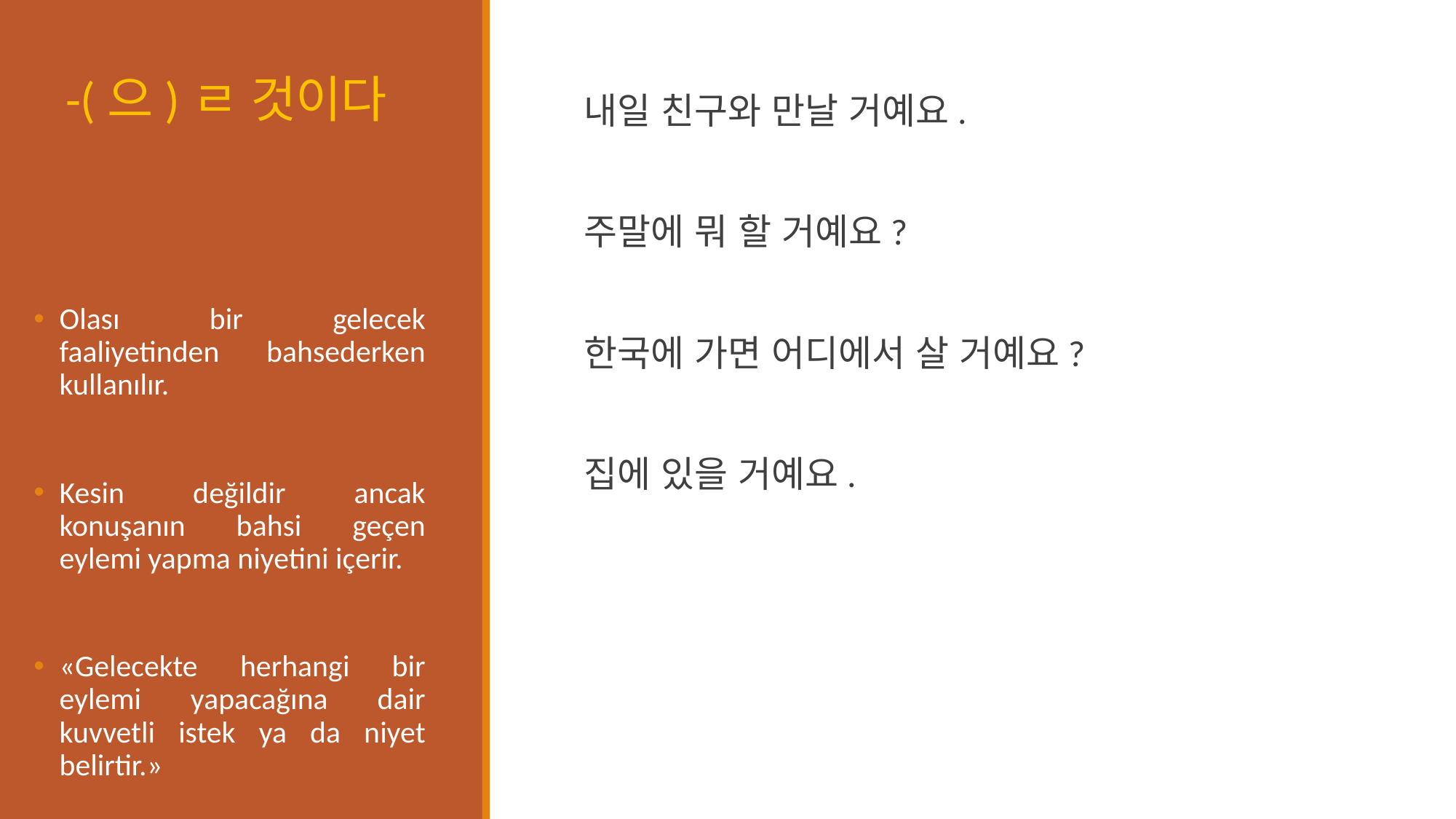

# -(으)ㄹ 것이다
내일 친구와 만날 거예요.

주말에 뭐 할 거예요?

한국에 가면 어디에서 살 거예요?

집에 있을 거예요.
Olası bir gelecek faaliyetinden bahsederken kullanılır.

Kesin değildir ancak konuşanın bahsi geçen eylemi yapma niyetini içerir.

«Gelecekte herhangi bir eylemi yapacağına dair kuvvetli istek ya da niyet belirtir.»